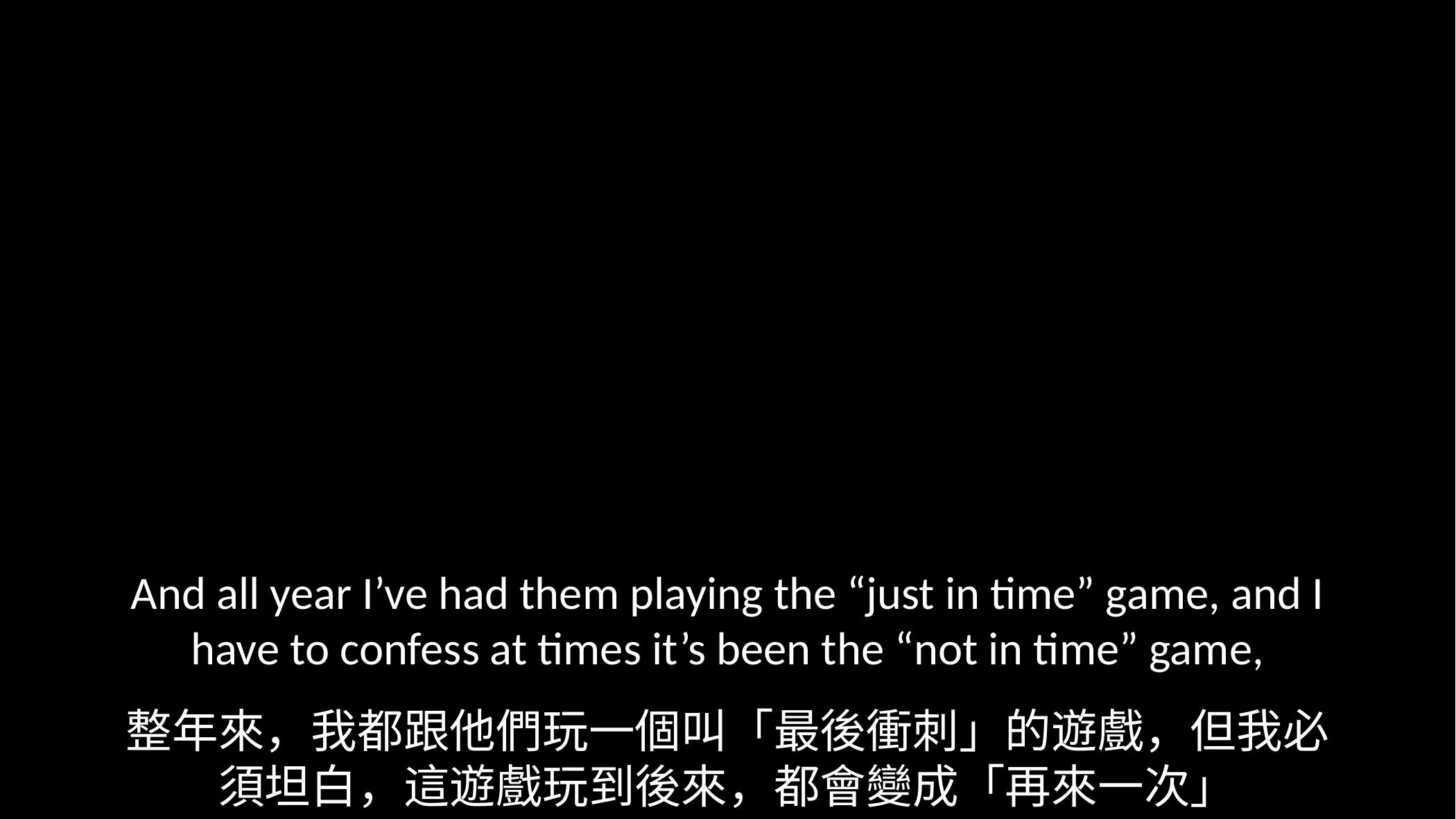

And all year I’ve had them playing the “just in time” game, and I have to confess at times it’s been the “not in time” game,

整年來，我都跟他們玩一個叫「最後衝刺」的遊戲，但我必須坦白，這遊戲玩到後來，都會變成「再來一次」